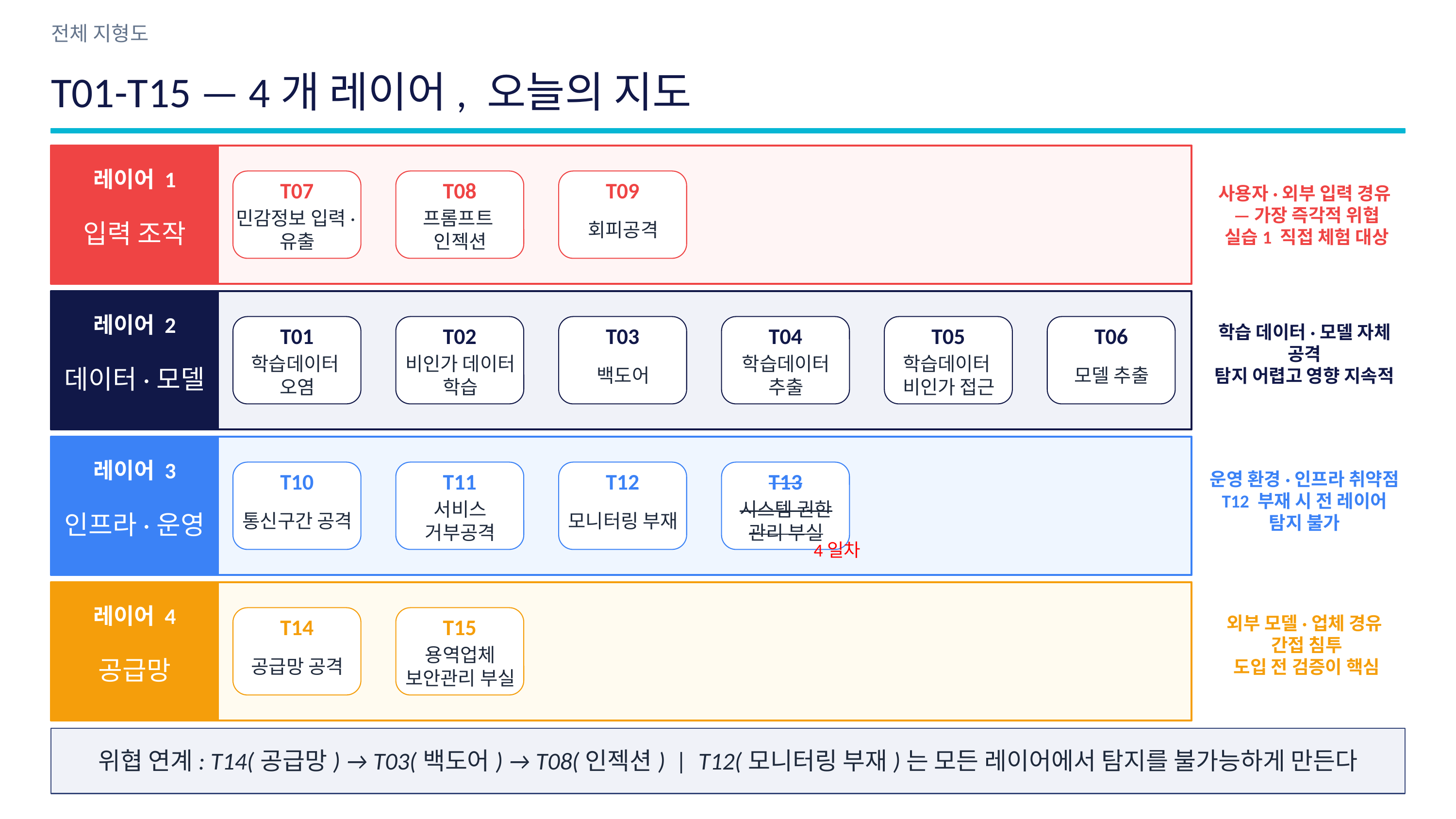

전체 지형도
T01-T15 — 4개 레이어, 오늘의 지도

레이어 1
사용자·외부 입력 경유
— 가장 즉각적 위협
실습1 직접 체험 대상

T07
T08
T09
민감정보 입력·유출
프롬프트
인젝션
회피공격

T01
T02
T03
T04
T05
T06
학습데이터
오염
비인가 데이터 학습
백도어
학습데이터 추출
학습데이터
비인가 접근
모델 추출

T10
T11
T12
T13
통신구간 공격
서비스 거부공격
모니터링 부재
시스템 권한 관리 부실

T14
T15
공급망 공격
용역업체 보안관리 부실
입력 조작

학습 데이터·모델 자체 공격
탐지 어렵고 영향 지속적
레이어 2
데이터·모델
4

레이어 3
운영 환경·인프라 취약점
T12 부재 시 전 레이어 탐지 불가
인프라·운영
4일차

외부 모델·업체 경유
간접 침투
도입 전 검증이 핵심
레이어 4
공급망

위협 연계: T14(공급망) → T03(백도어) → T08(인젝션)  |  T12(모니터링 부재)는 모든 레이어에서 탐지를 불가능하게 만든다
16